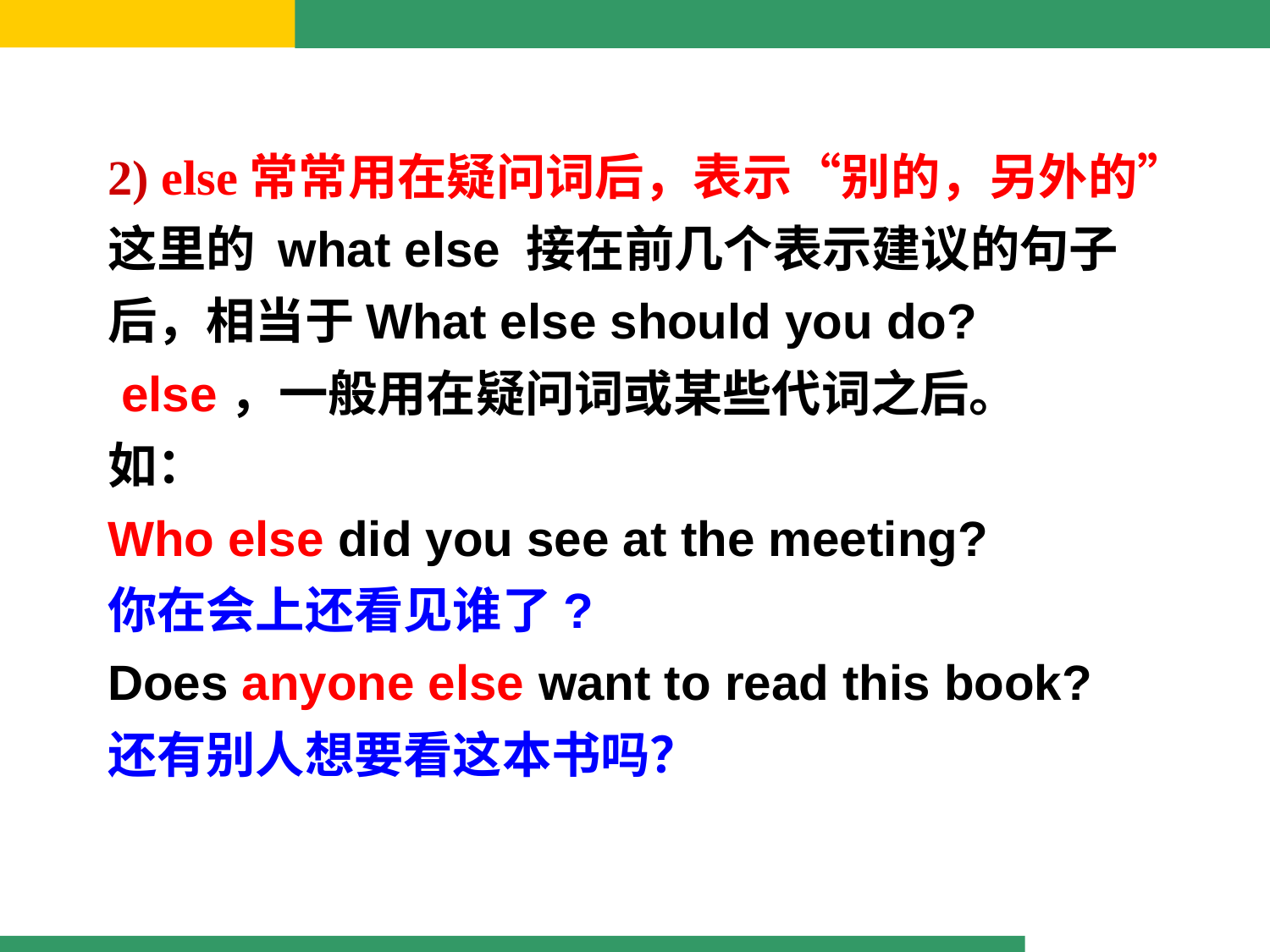

2) else常常用在疑问词后，表示“别的，另外的”
这里的 what else 接在前几个表示建议的句子后，相当于What else should you do?
 else，一般用在疑问词或某些代词之后。
如：
Who else did you see at the meeting?
你在会上还看见谁了?
Does anyone else want to read this book?
还有别人想要看这本书吗？